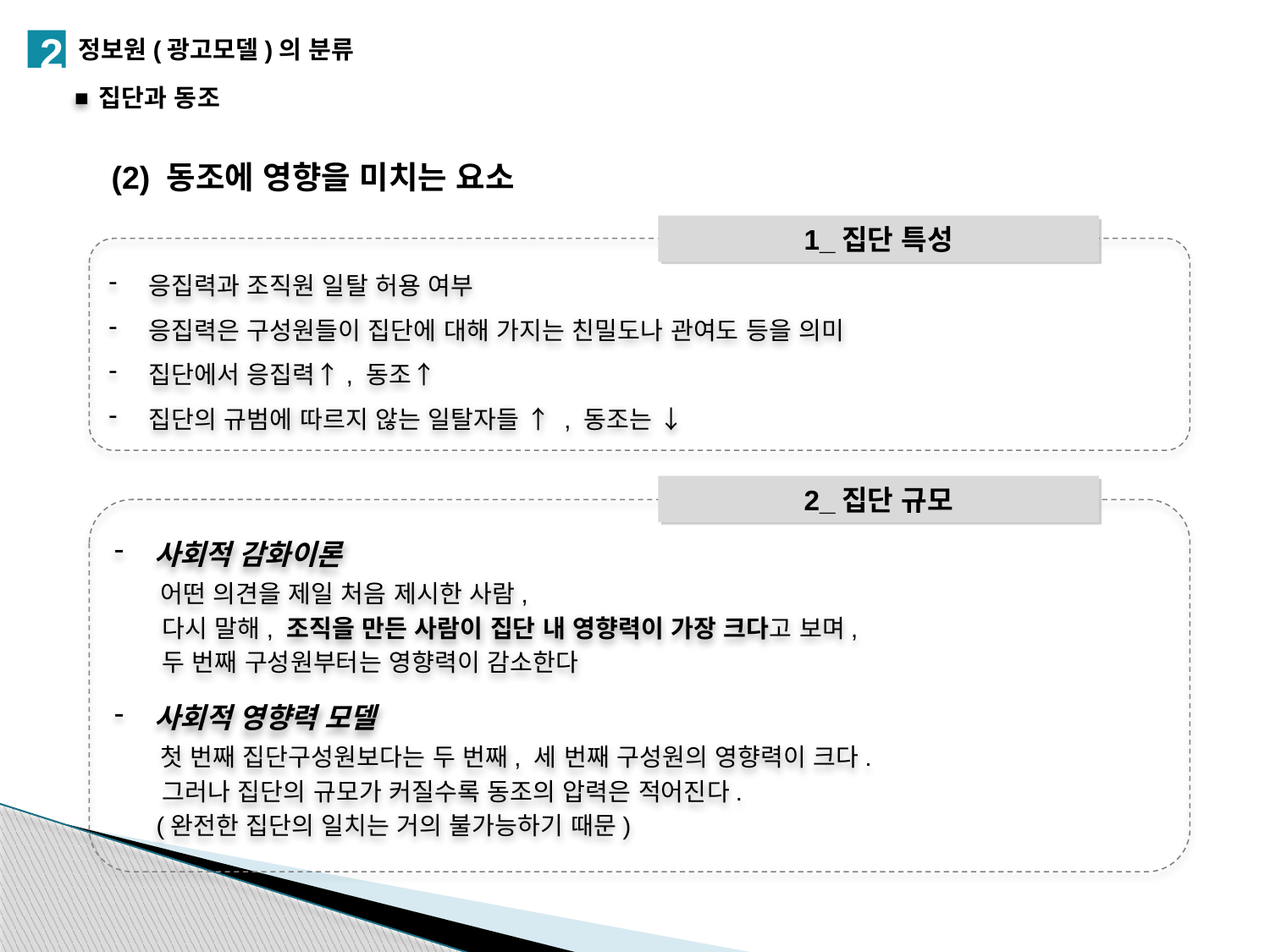

2
정보원(광고모델)의 분류

집단과 동조

(2) 동조에 영향을 미치는 요소
1_집단 특성
응집력과 조직원 일탈 허용 여부
응집력은 구성원들이 집단에 대해 가지는 친밀도나 관여도 등을 의미
집단에서 응집력↑, 동조↑
집단의 규범에 따르지 않는 일탈자들 ↑ , 동조는 ↓
2_집단 규모
사회적 감화이론
     어떤 의견을 제일 처음 제시한 사람,
      다시 말해, 조직을 만든 사람이 집단 내 영향력이 가장 크다고 보며,
      두 번째 구성원부터는 영향력이 감소한다

사회적 영향력 모델
     첫 번째 집단구성원보다는 두 번째, 세 번째 구성원의 영향력이 크다.
      그러나 집단의 규모가 커질수록 동조의 압력은 적어진다.
      (완전한 집단의 일치는 거의 불가능하기 때문)